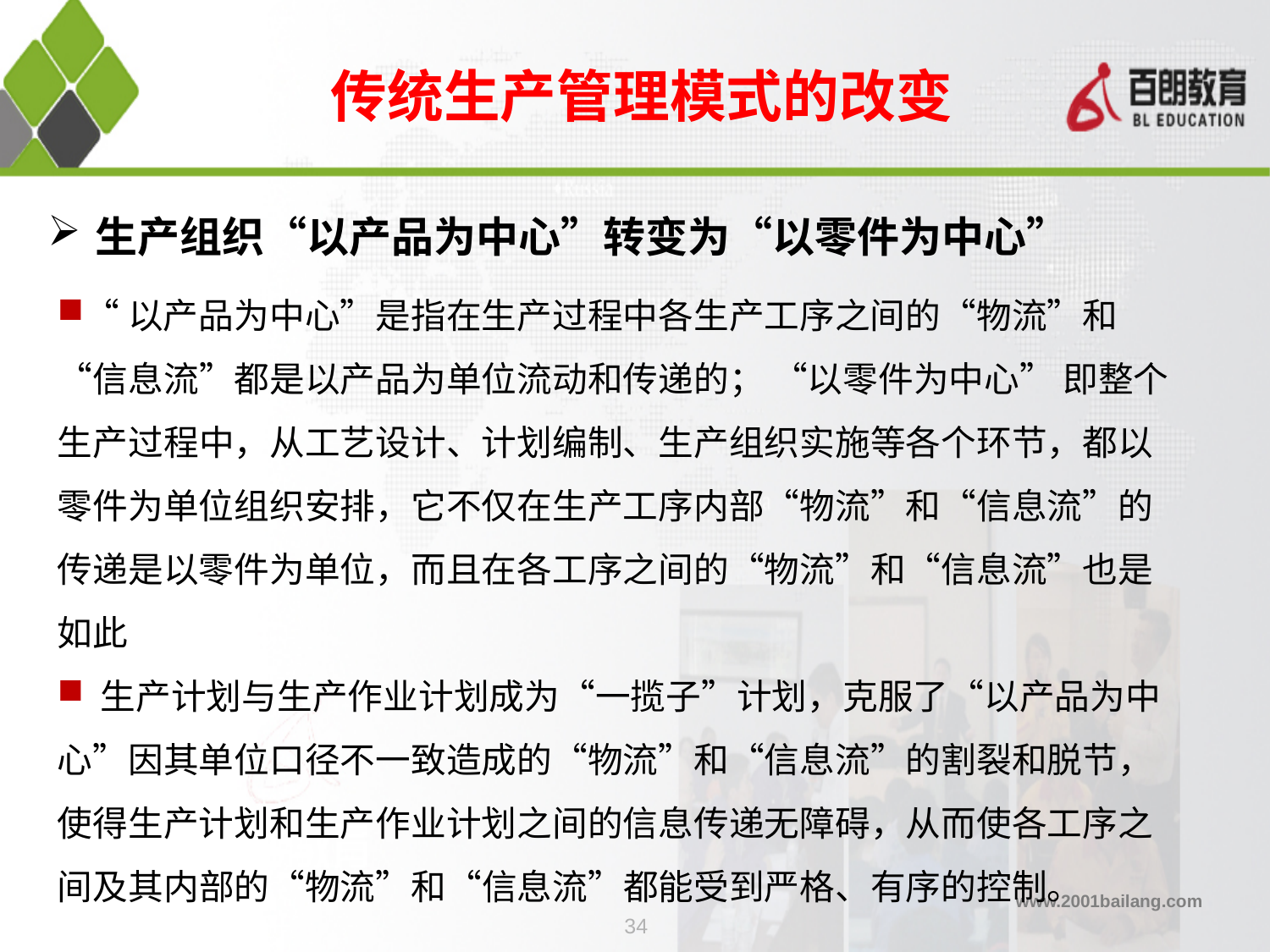

# 传统生产管理模式的改变
生产组织“以产品为中心”转变为“以零件为中心”
“以产品为中心”是指在生产过程中各生产工序之间的“物流”和“信息流”都是以产品为单位流动和传递的； “以零件为中心” 即整个生产过程中，从工艺设计、计划编制、生产组织实施等各个环节，都以零件为单位组织安排，它不仅在生产工序内部“物流”和“信息流”的传递是以零件为单位，而且在各工序之间的“物流”和“信息流”也是如此
 生产计划与生产作业计划成为“一揽子”计划，克服了“以产品为中心”因其单位口径不一致造成的“物流”和“信息流”的割裂和脱节，使得生产计划和生产作业计划之间的信息传递无障碍，从而使各工序之间及其内部的“物流”和“信息流”都能受到严格、有序的控制。
34